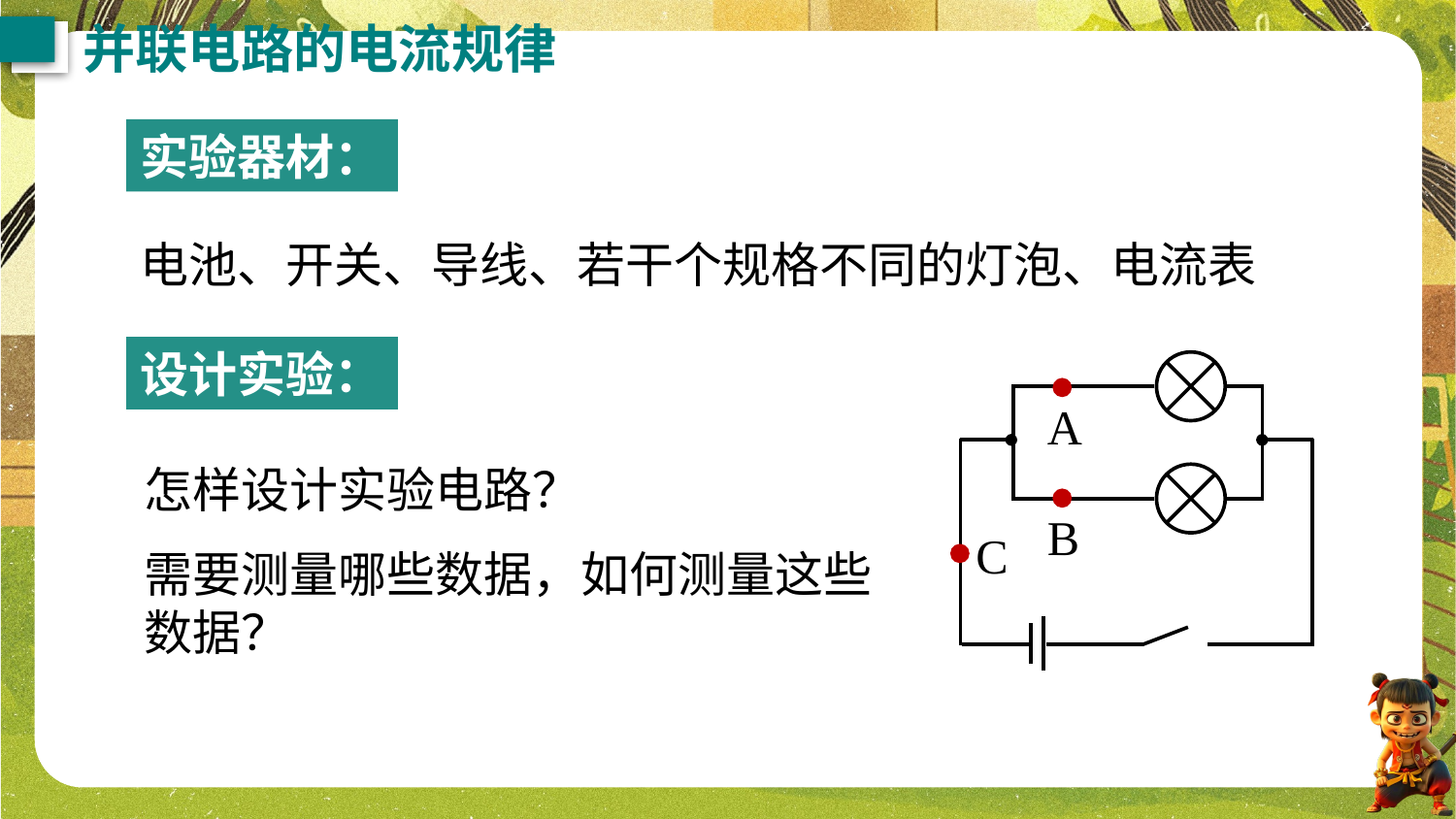

并联电路的电流规律

实验器材：
电池、开关、导线、若干个规格不同的灯泡、电流表
设计实验：

A
怎样设计实验电路？

B
C

需要测量哪些数据，如何测量这些数据？